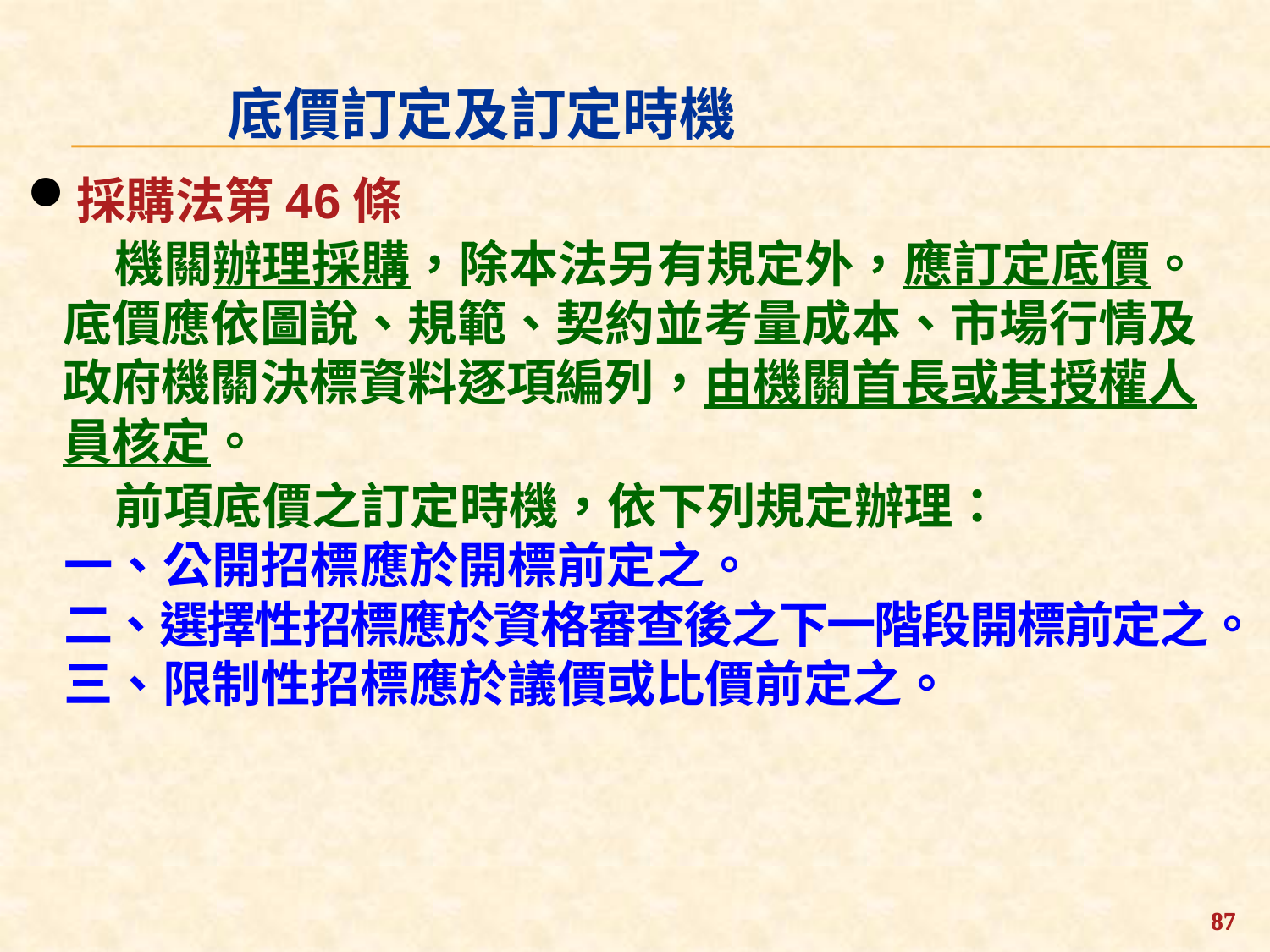

底價訂定及訂定時機
採購法第46條
機關辦理採購，除本法另有規定外，應訂定底價。底價應依圖說、規範、契約並考量成本、市場行情及政府機關決標資料逐項編列，由機關首長或其授權人員核定。
前項底價之訂定時機，依下列規定辦理：
一、公開招標應於開標前定之。
二、選擇性招標應於資格審查後之下一階段開標前定之。
三、限制性招標應於議價或比價前定之。
87
87